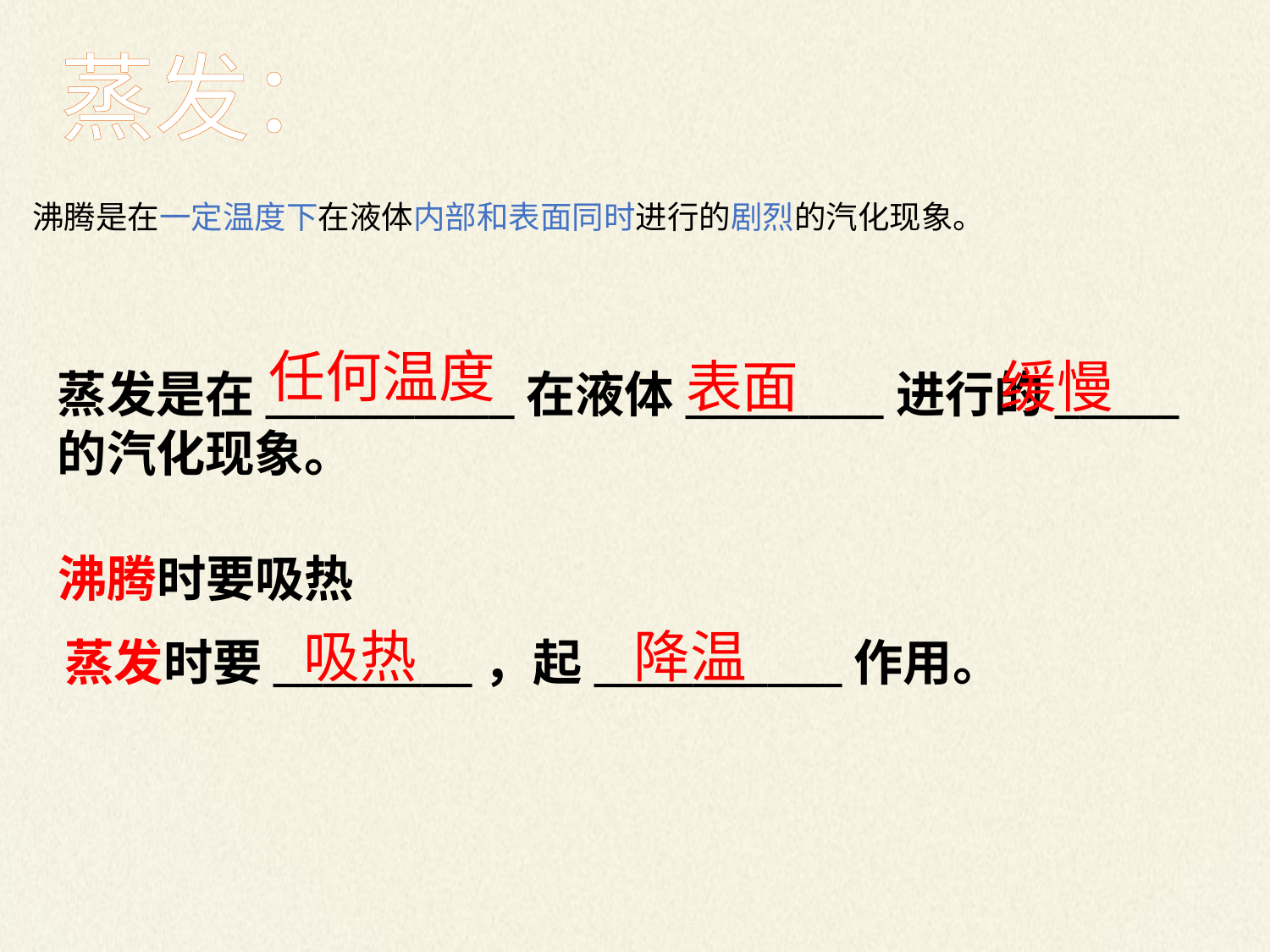

蒸发：
沸腾是在一定温度下在液体内部和表面同时进行的剧烈的汽化现象。
任何温度
表面
缓慢
蒸发是在__________在液体________进行的_____的汽化现象。
沸腾时要吸热
吸热
降温
蒸发时要________，起__________作用。